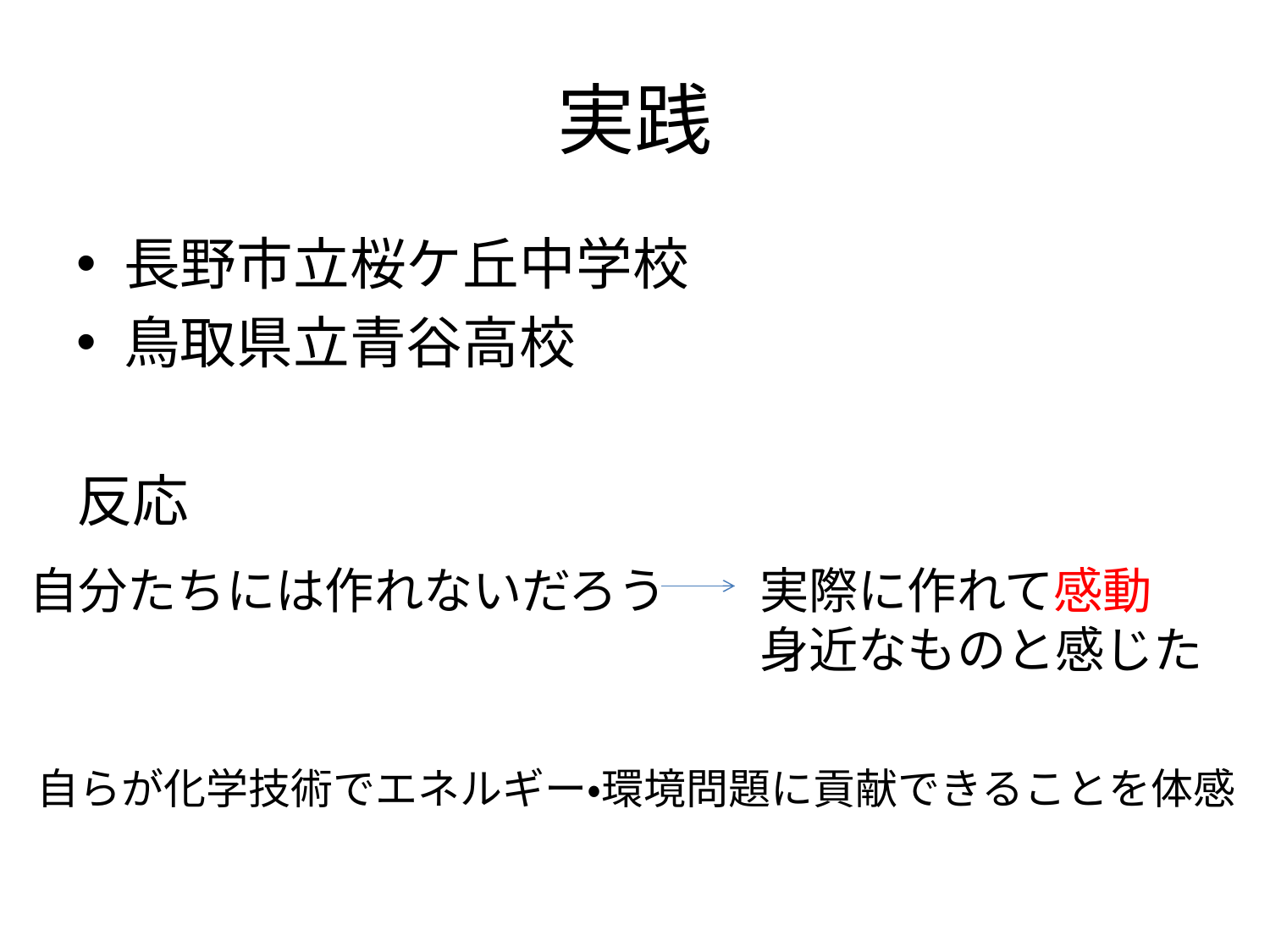

# 実践
長野市立桜ケ丘中学校
鳥取県立青谷高校

反応

自分たちには作れないだろう
実際に作れて感動
身近なものと感じた
自らが化学技術でエネルギー・環境問題に貢献できることを体感